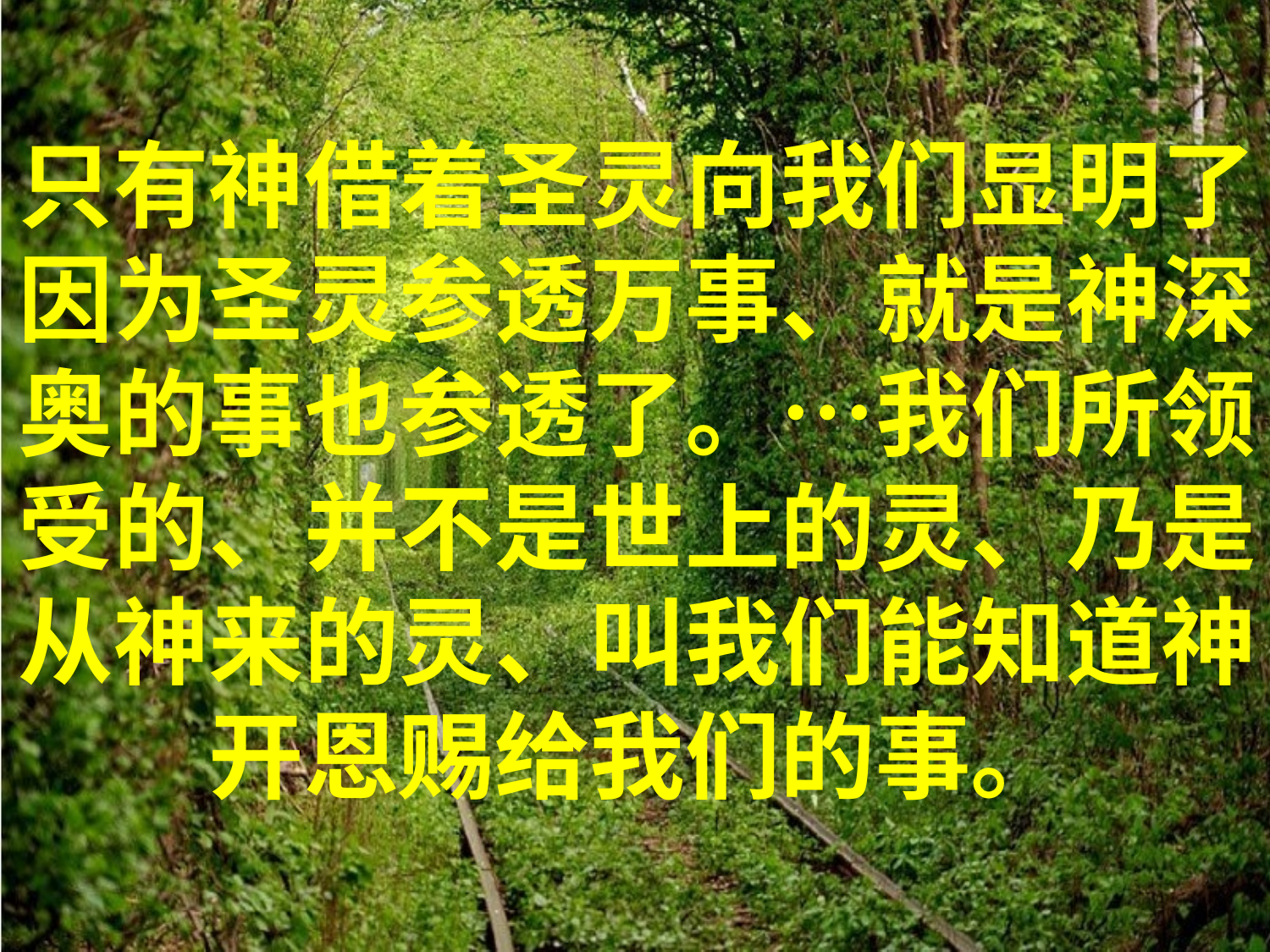

只有神借着圣灵向我们显明了．因为圣灵参透万事、就是神深奥的事也参透了。…我们所领受的、并不是世上的灵、乃是从神来的灵、叫我们能知道神开恩赐给我们的事。